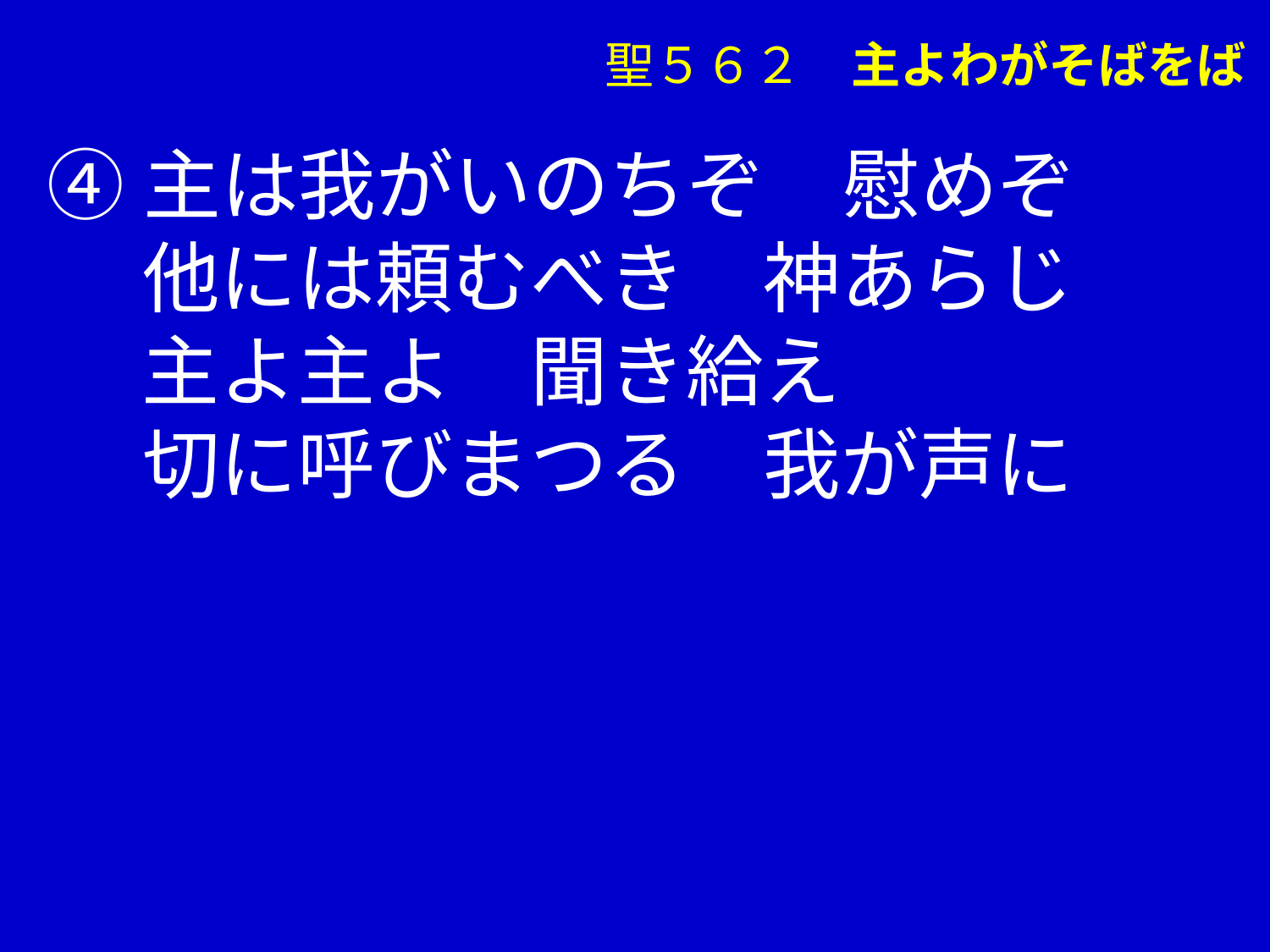

聖５６２　主よわがそばをば
④主は我がいのちぞ　慰めぞ
　 他には頼むべき　神あらじ
　 主よ主よ　聞き給え
　 切に呼びまつる　我が声に